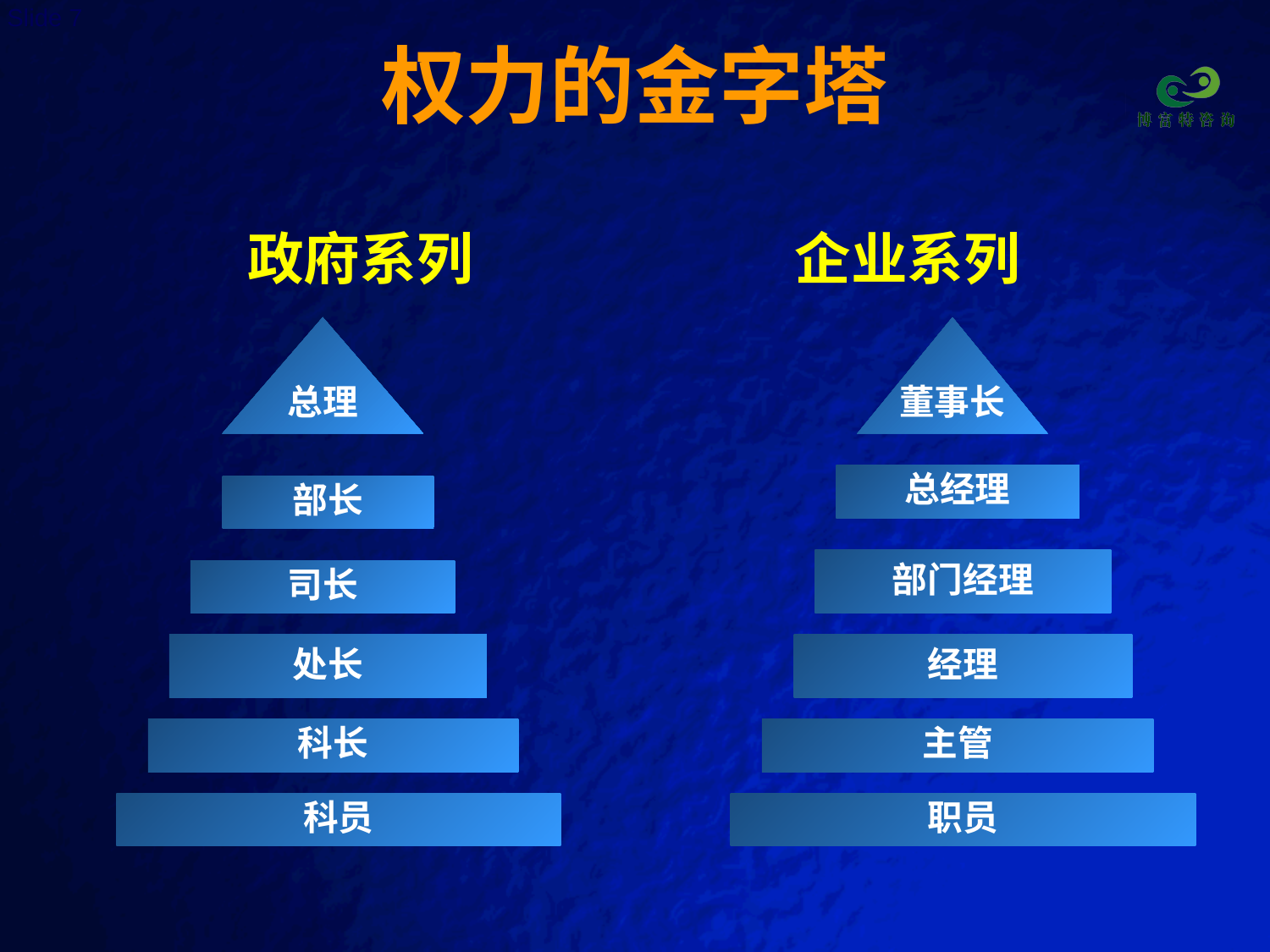

# 权力的金字塔

政府系列                         企业系列

总理
董事长

总经理
部长
部门经理
司长
处长
经理

科长
主管
科员
职员